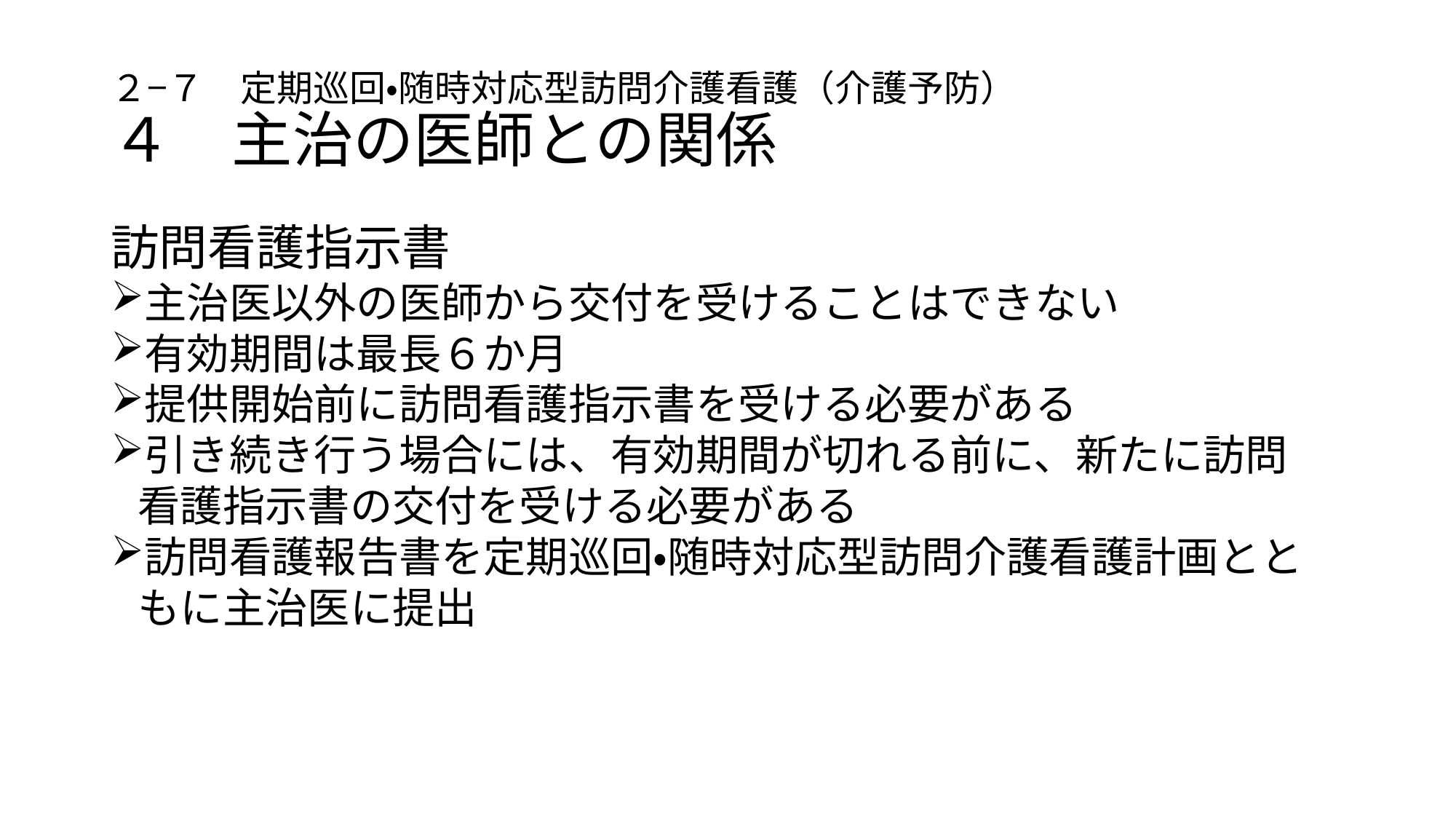

# ２−７　定期巡回・随時対応型訪問介護看護（介護予防） ４　主治の医師との関係
訪問看護指示書
主治医以外の医師から交付を受けることはできない
有効期間は最長６か月
提供開始前に訪問看護指示書を受ける必要がある
引き続き行う場合には、有効期間が切れる前に、新たに訪問看護指示書の交付を受ける必要がある
訪問看護報告書を定期巡回・随時対応型訪問介護看護計画とともに主治医に提出